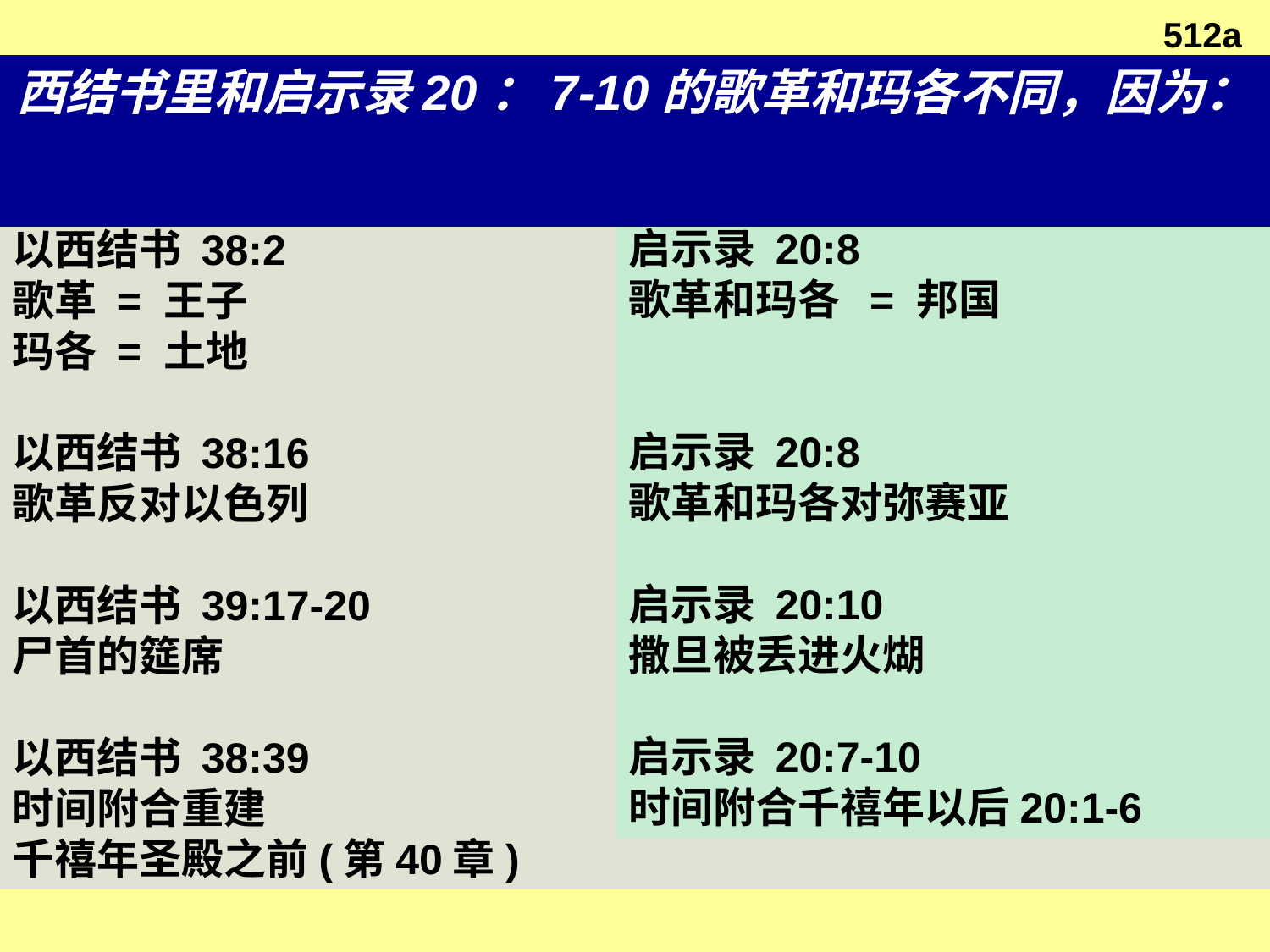

512a
# 西结书里和启示录20：7-10的歌革和玛各不同，因为：

启示录 20:8
歌革和玛各  = 邦国

启示录 20:8
歌革和玛各对弥赛亚

启示录 20:10
撒旦被丢进火煳

启示录 20:7-10
时间附合千禧年以后20:1-6
以西结书 38:2
歌革 = 王子
玛各 = 土地

以西结书 38:16
歌革反对以色列

以西结书 39:17-20
尸首的筵席

以西结书 38:39
时间附合重建
千禧年圣殿之前(第40章)